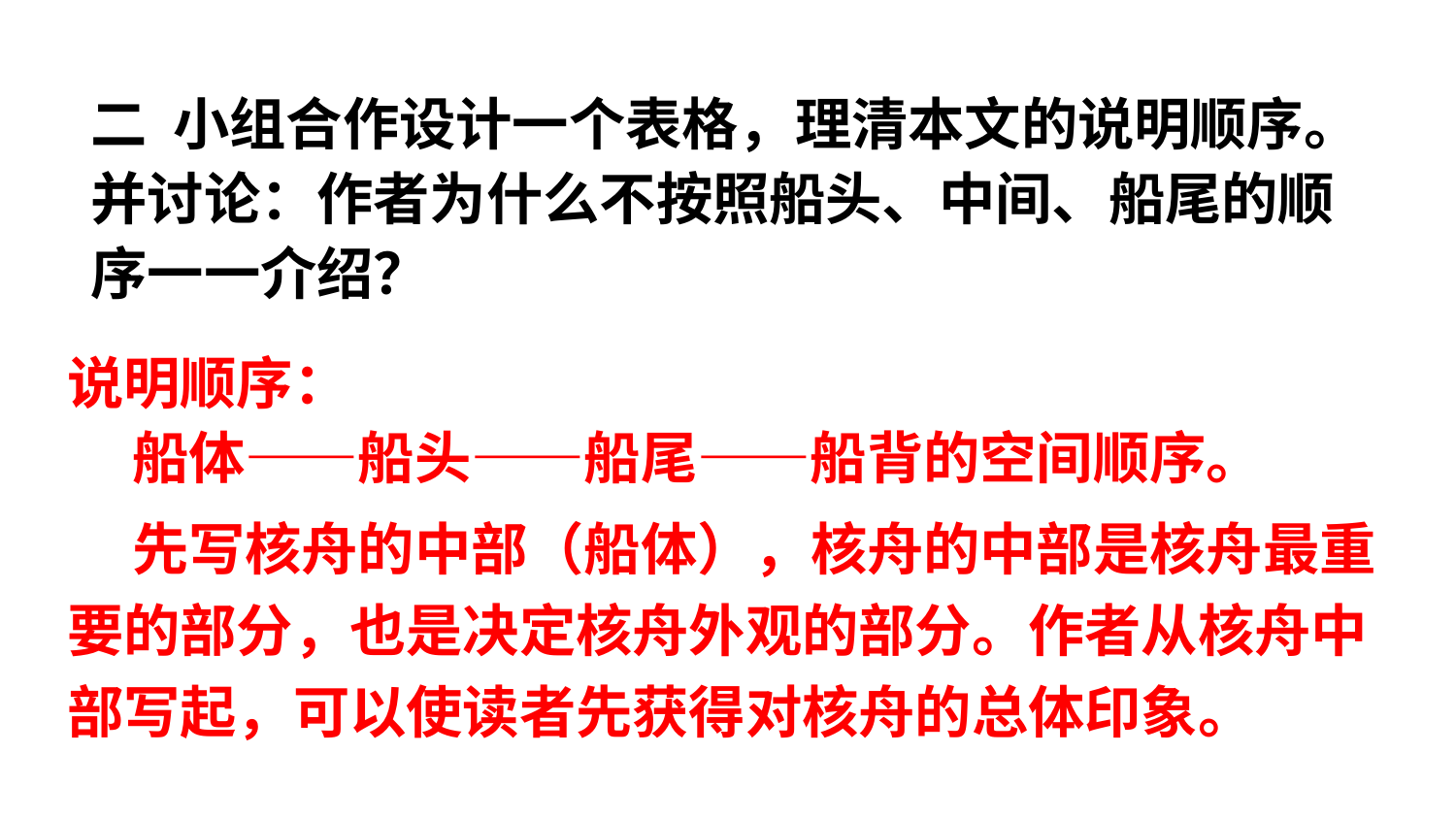

二  小组合作设计一个表格，理清本文的说明顺序。并讨论：作者为什么不按照船头、中间、船尾的顺序一一介绍？
说明顺序：
    船体——船头——船尾——船背的空间顺序。
    先写核舟的中部（船体），核舟的中部是核舟最重要的部分，也是决定核舟外观的部分。作者从核舟中部写起，可以使读者先获得对核舟的总体印象。